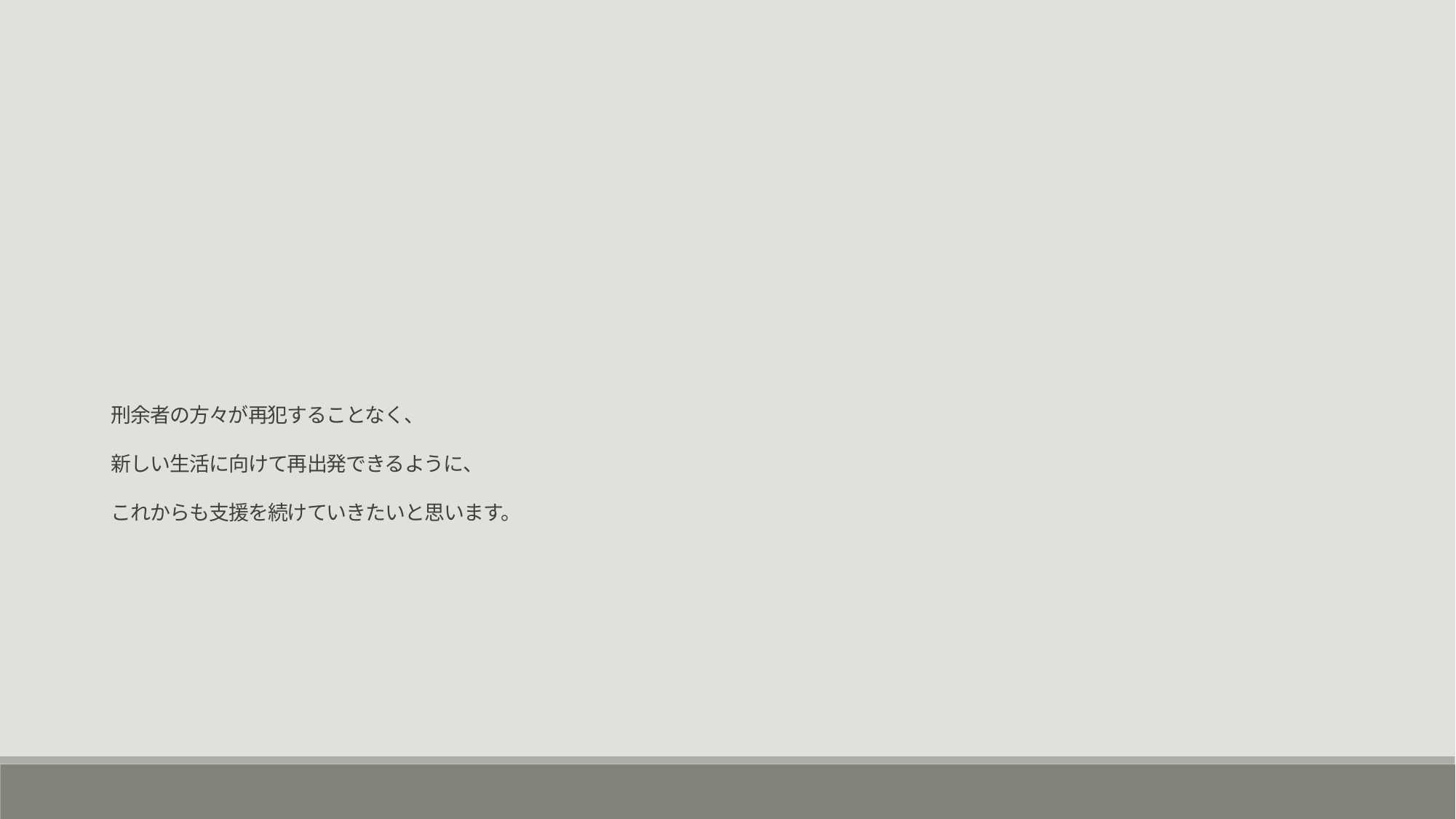

刑余者の方々が再犯することなく、
新しい生活に向けて再出発できるように、
これからも支援を続けていきたいと思います。